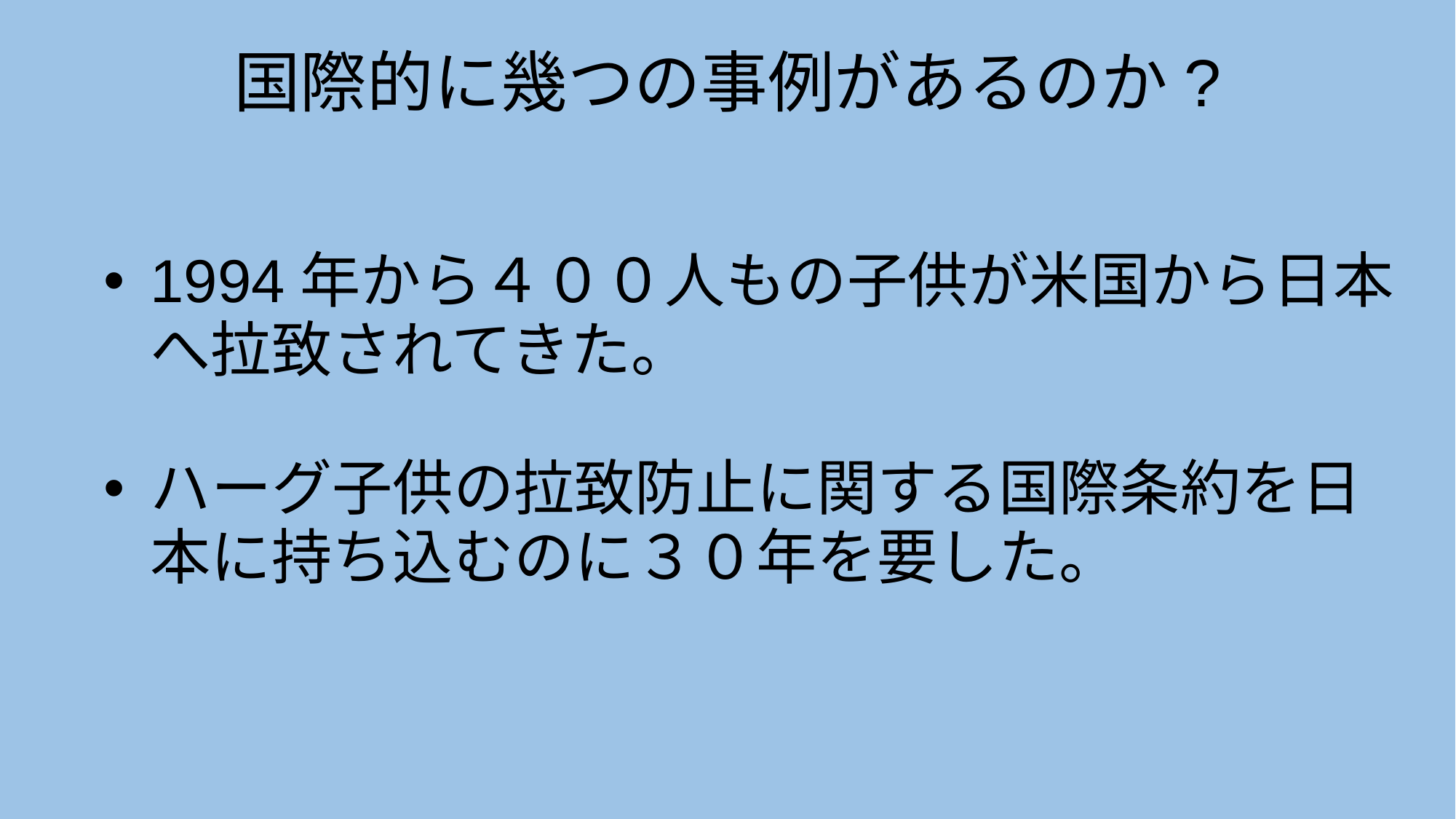

国際的に幾つの事例があるのか?

1994年から４００人もの子供が米国から日本へ拉致されてきた。

ハーグ子供の拉致防止に関する国際条約を日本に持ち込むのに３０年を要した。